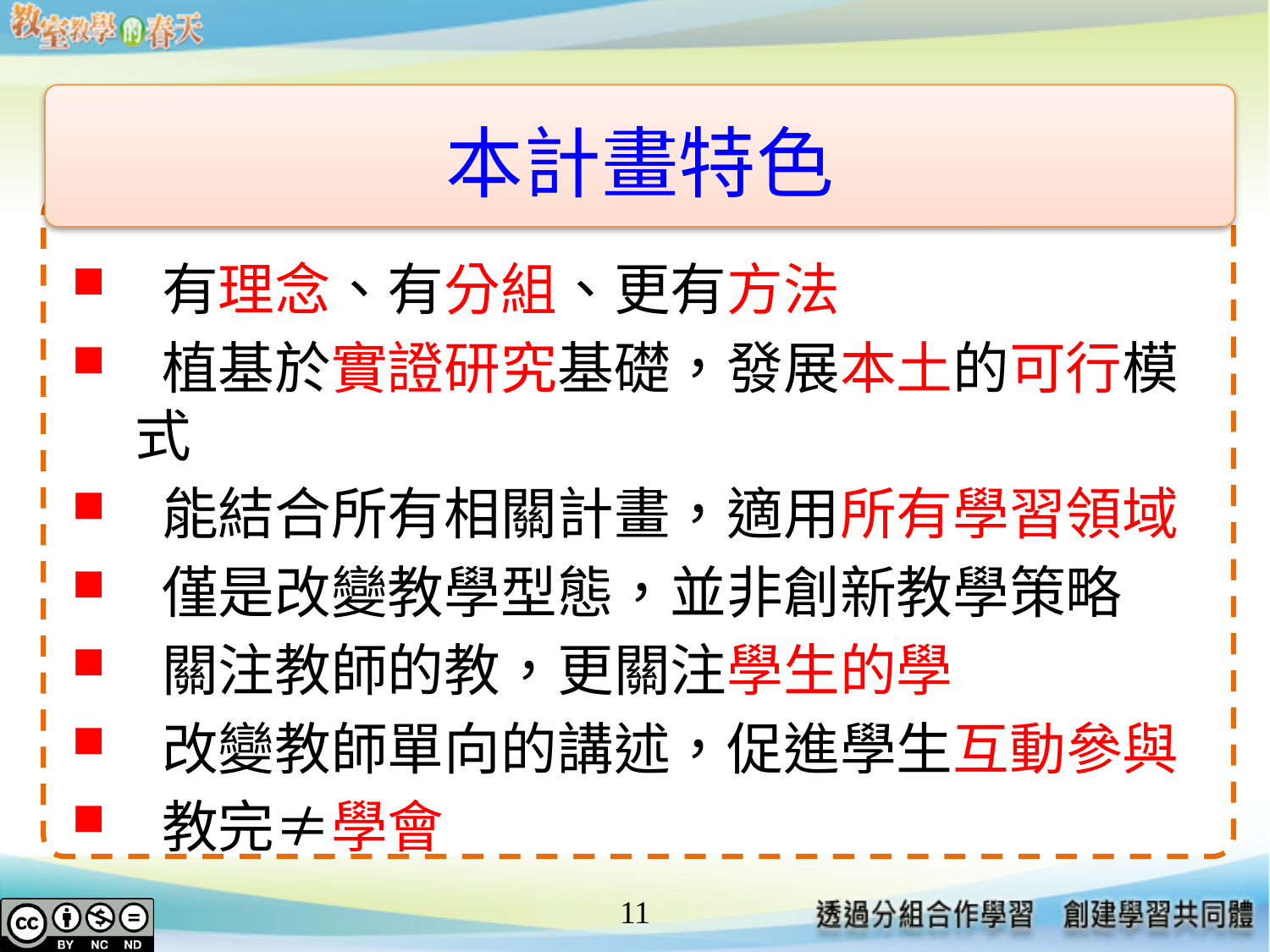

本計畫特色

 有理念、有分組、更有方法
 植基於實證研究基礎，發展本土的可行模式
 能結合所有相關計畫，適用所有學習領域
 僅是改變教學型態，並非創新教學策略
 關注教師的教，更關注學生的學
 改變教師單向的講述，促進學生互動參與
 教完≠學會

11